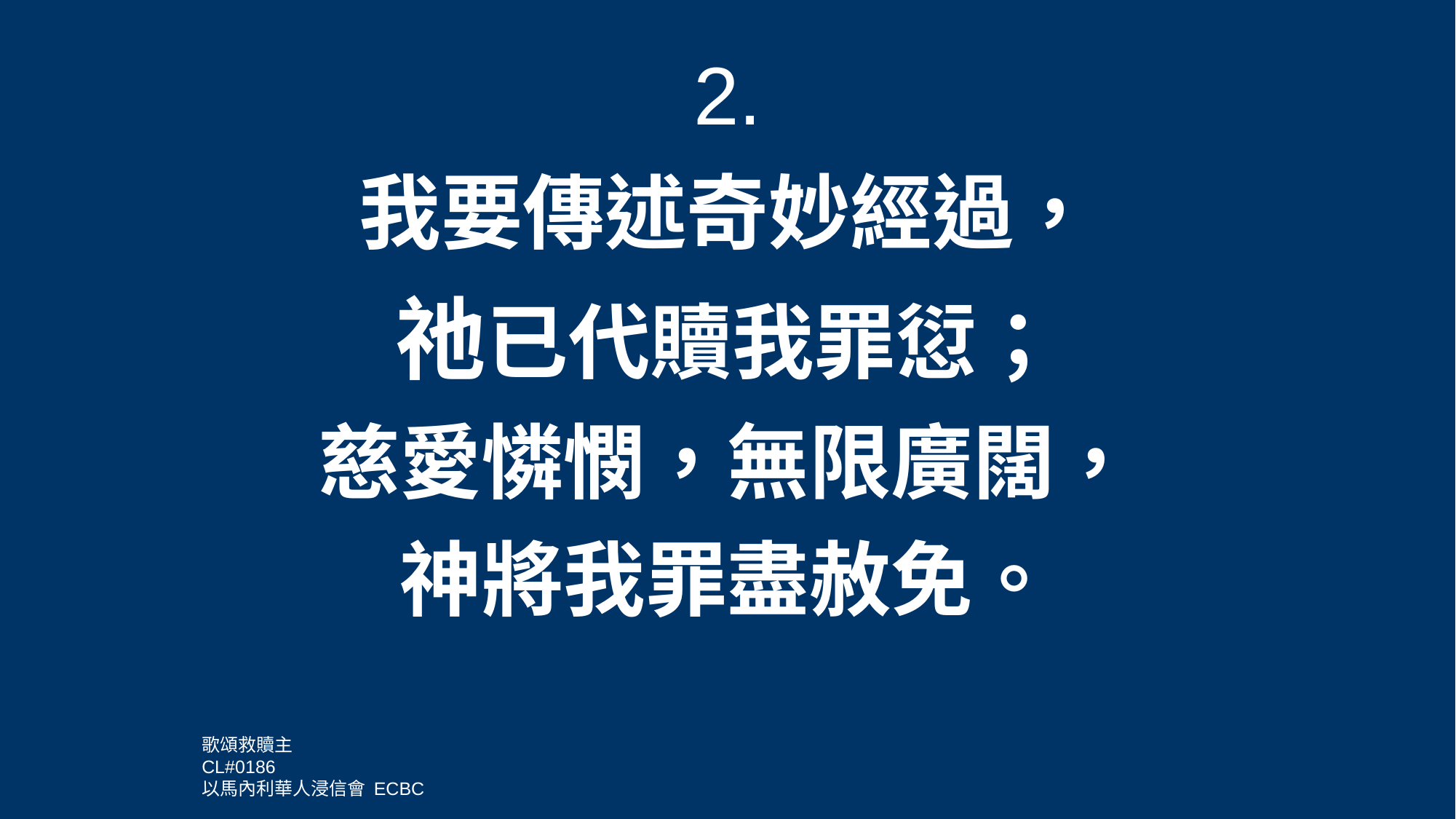

2.
我要傳述奇妙經過，
祂已代贖我罪愆；
慈愛憐憫，無限廣闊，
神將我罪盡赦免。
歌頌救贖主
CL#0186
以馬內利華人浸信會 ECBC